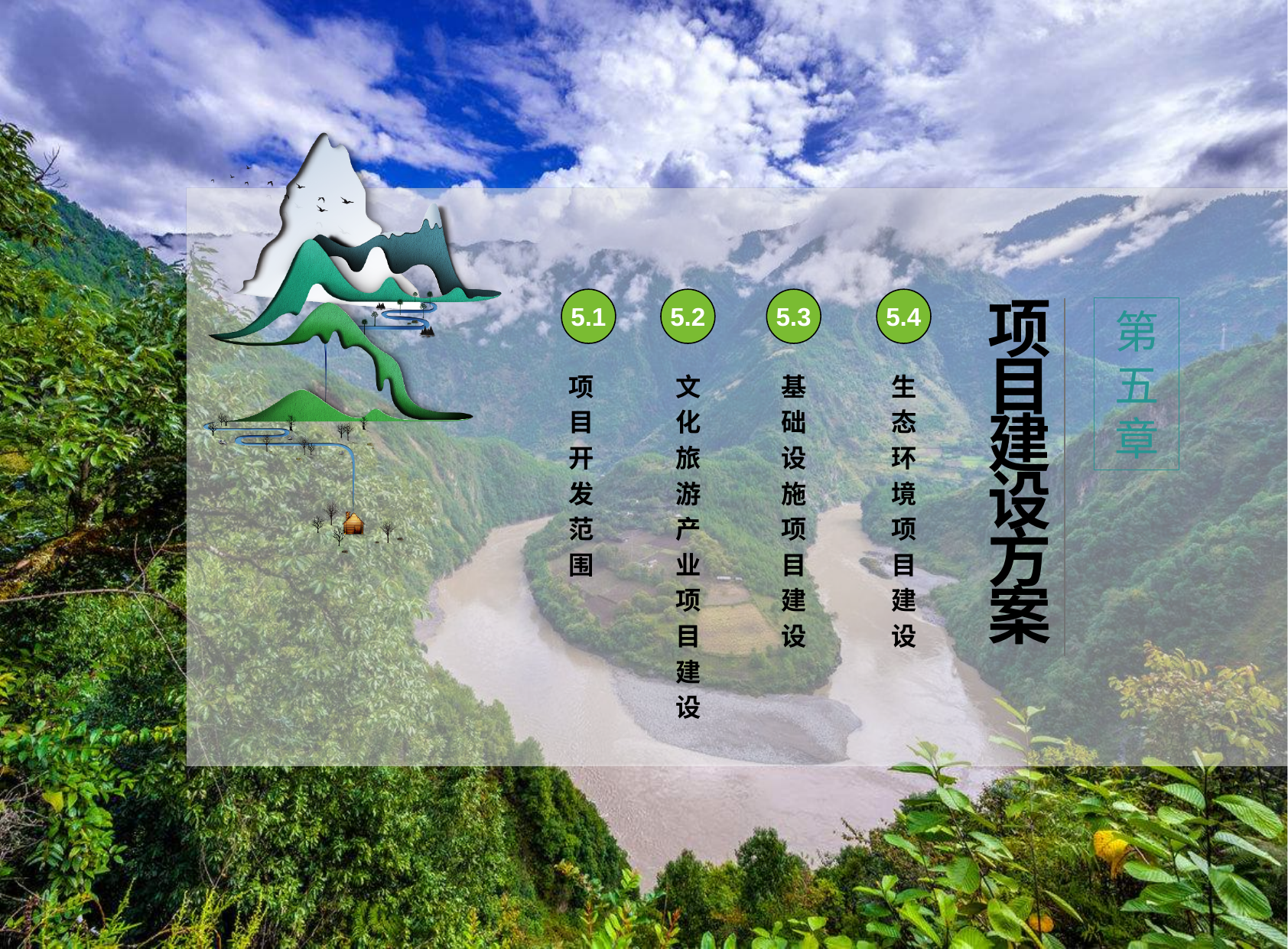

5.1
5.2
5.3
5.4

项
目
开
发
范
围

文
化
旅
游
产
业
项
目
建
设

基
础
设
施
项
目
建
设

生
态
环
境
项
目
建
设